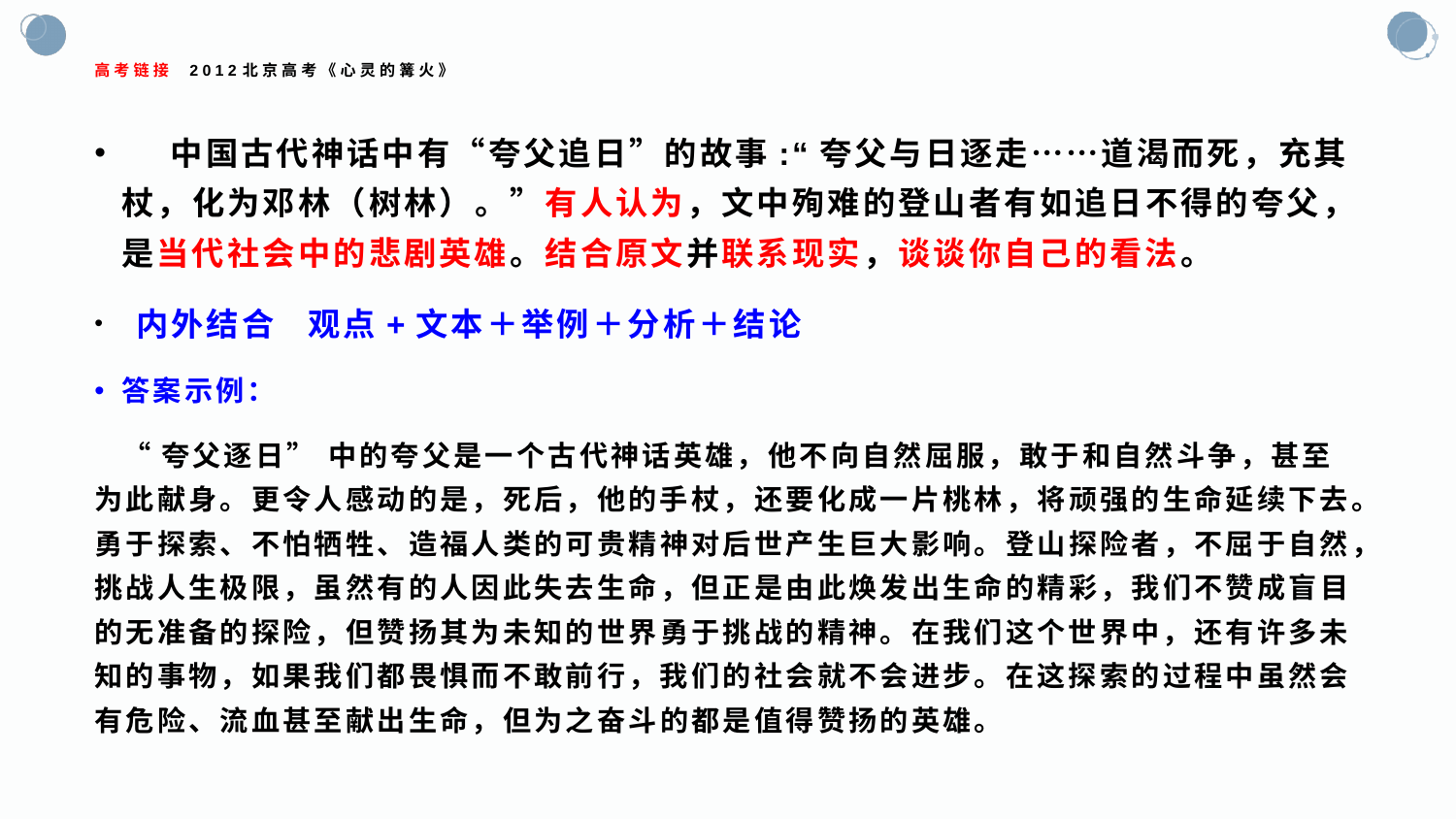

# 高考链接  2012北京高考《心灵的篝火》
    中国古代神话中有“夸父追日”的故事:“夸父与日逐走……道渴而死，充其杖，化为邓林（树林）。”有人认为，文中殉难的登山者有如追日不得的夸父，是当代社会中的悲剧英雄。结合原文并联系现实，谈谈你自己的看法。
 内外结合   观点+文本＋举例＋分析＋结论
答案示例：
   “夸父逐日” 中的夸父是一个古代神话英雄，他不向自然屈服，敢于和自然斗争，甚至为此献身。更令人感动的是，死后，他的手杖，还要化成一片桃林，将顽强的生命延续下去。勇于探索、不怕牺牲、造福人类的可贵精神对后世产生巨大影响。登山探险者，不屈于自然，挑战人生极限，虽然有的人因此失去生命，但正是由此焕发出生命的精彩，我们不赞成盲目的无准备的探险，但赞扬其为未知的世界勇于挑战的精神。在我们这个世界中，还有许多未知的事物，如果我们都畏惧而不敢前行，我们的社会就不会进步。在这探索的过程中虽然会有危险、流血甚至献出生命，但为之奋斗的都是值得赞扬的英雄。